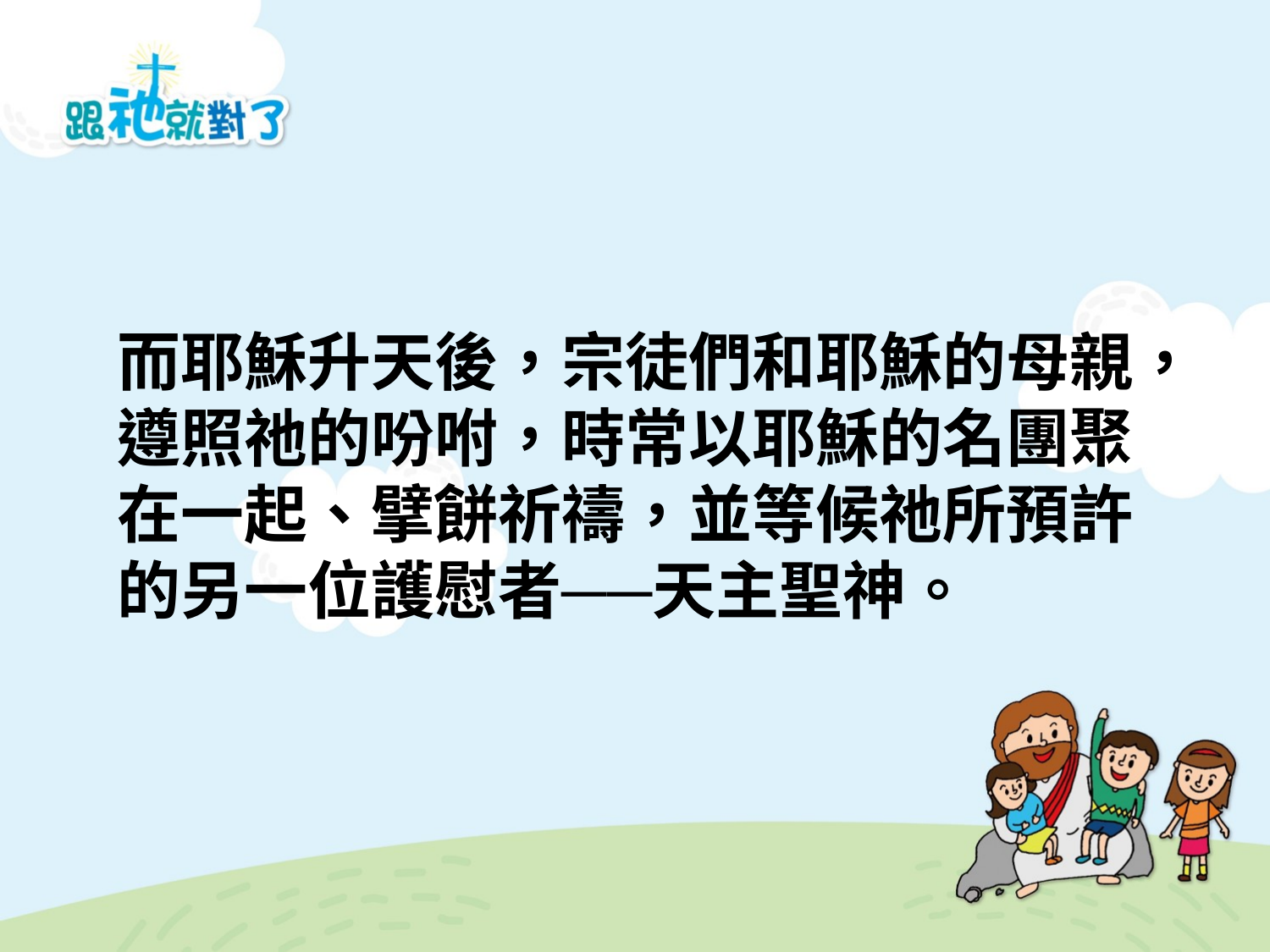

而耶穌升天後，宗徒們和耶穌的母親，遵照祂的吩咐，時常以耶穌的名團聚在一起、擘餅祈禱，並等候祂所預許的另一位護慰者──天主聖神。